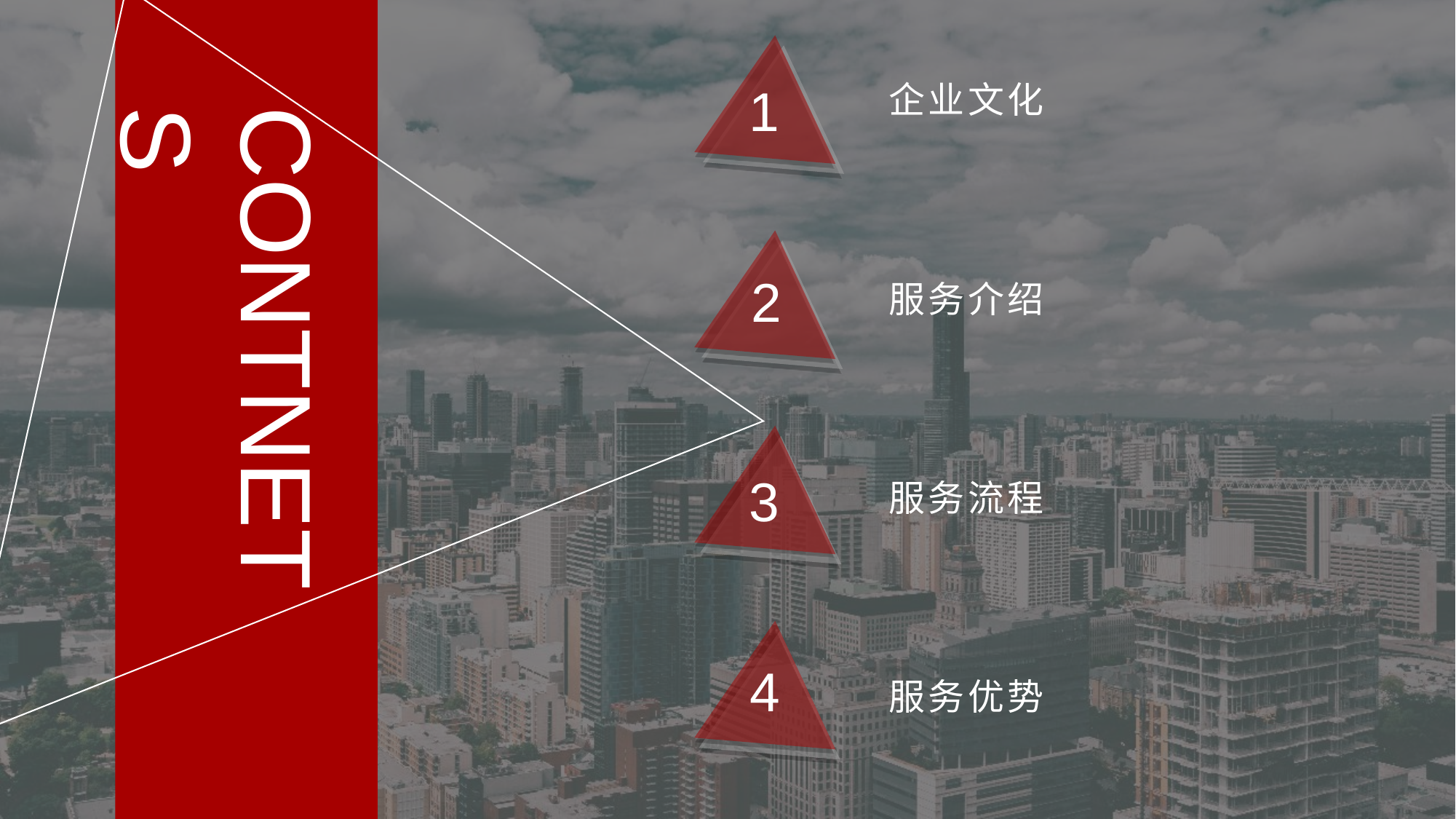

1
企业文化

CONTNETS

2
服务介绍

3
服务流程

4
服务优势